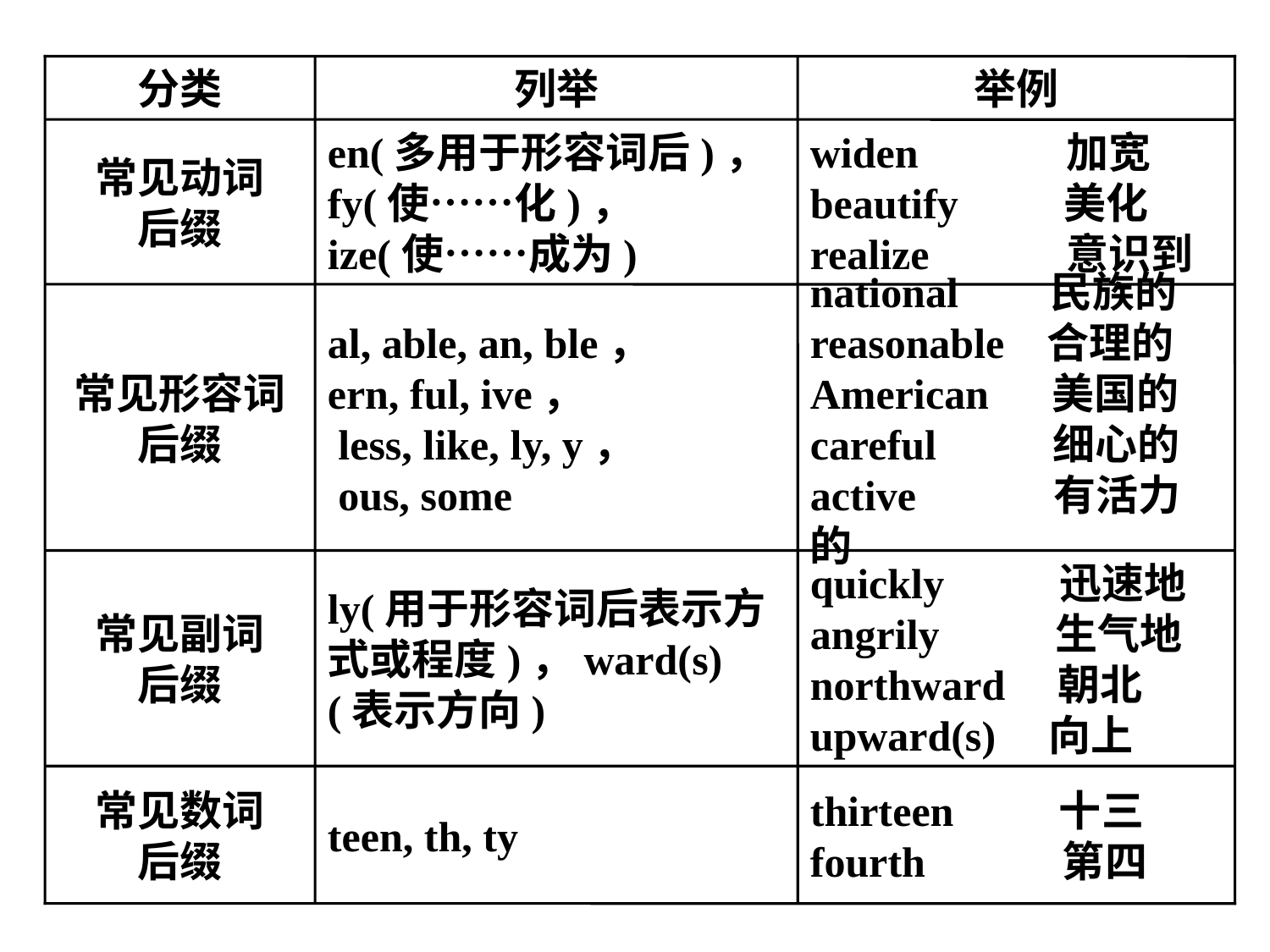

分类

列举

举例

常见动词
后缀

­en(多用于形容词后)，
­fy(使……化)，
­ize(使……成为)
widen 　　　加宽
beautify         美化
realize            意识到
常见形容词
后缀

­al, ­able, ­an, ­ble，
­ern, ­ful, ­ive，
 ­less, ­like, ­ly, ­y，
 ­ous, ­some
national 　   民族的
reasonable   合理的
American     美国的
careful          细心的
active            有活力的
常见副词
后缀

­ly(用于形容词后表示方式或程度)，­ward(s)(表示方向)
quickly 　　 迅速地
angrily          生气地
northward    朝北
upward(s)    向上
常见数词
后缀

­teen, ­th, ­ty
thirteen 　　十三
fourth            第四